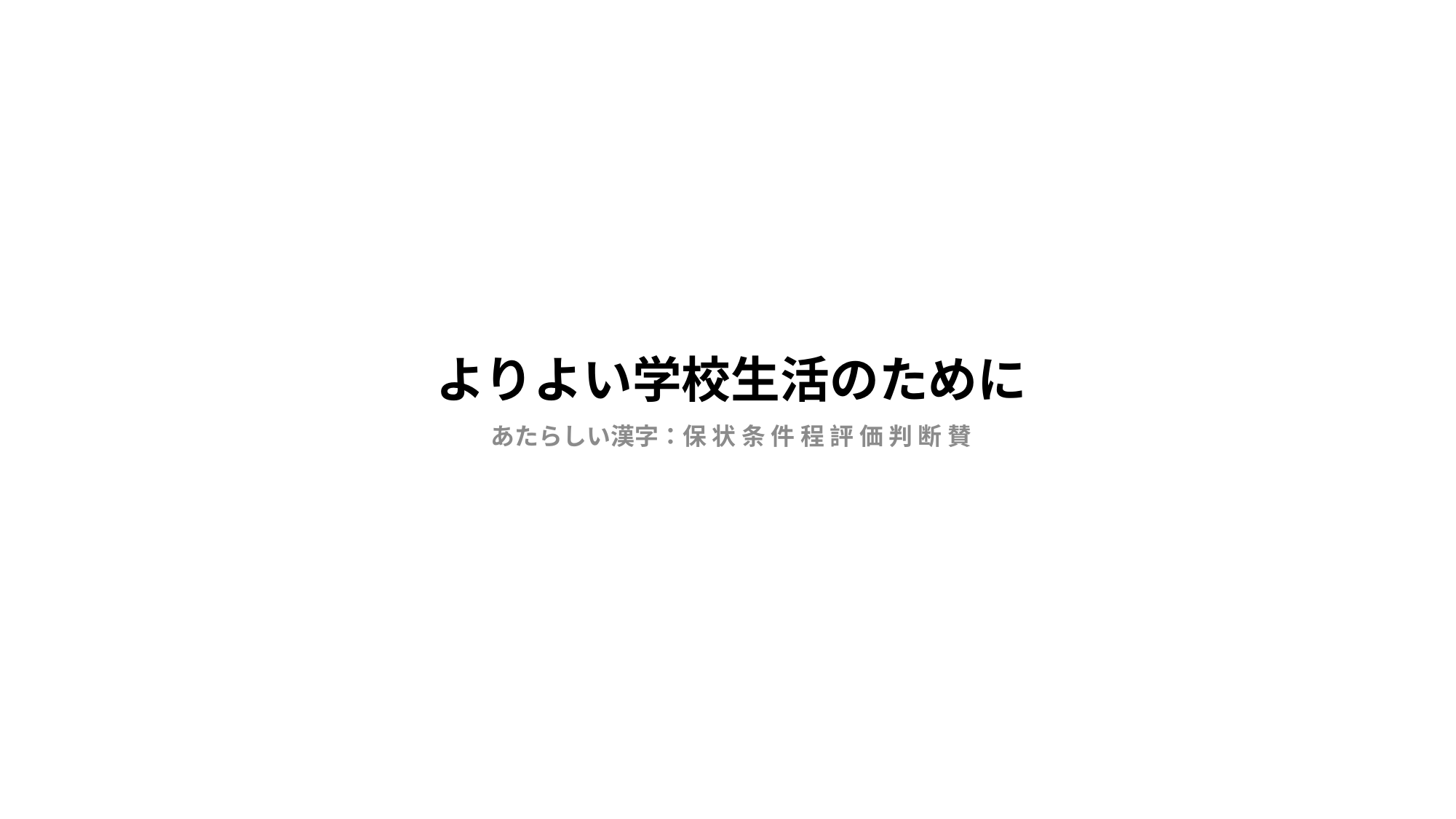

# よりよい学校生活のために
あたらしい漢字：保 状 条 件 程 評 価 判 断 賛